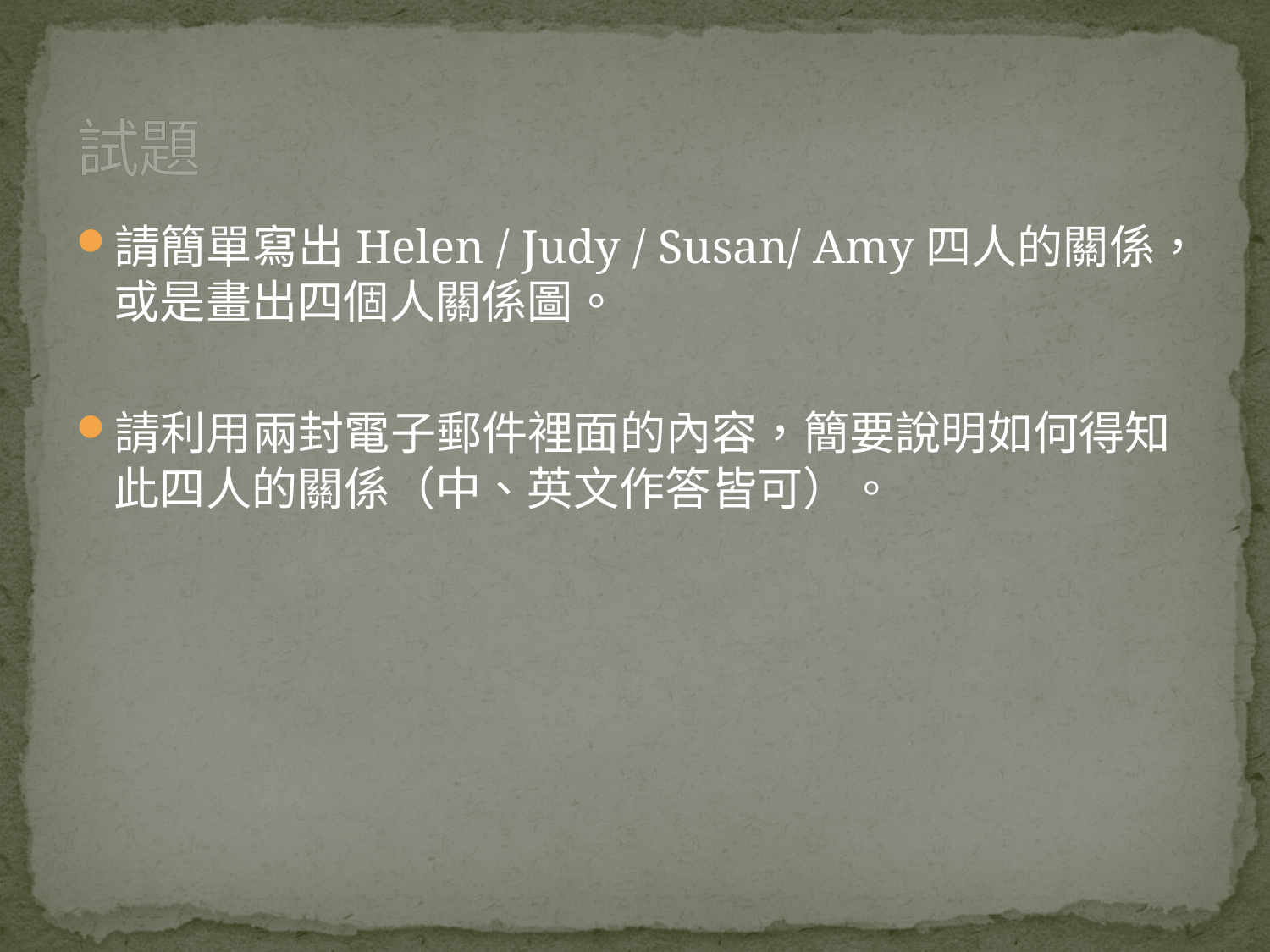

# 試題
請簡單寫出Helen / Judy / Susan/ Amy四人的關係，或是畫出四個人關係圖。

請利用兩封電子郵件裡面的內容，簡要說明如何得知此四人的關係（中、英文作答皆可）。